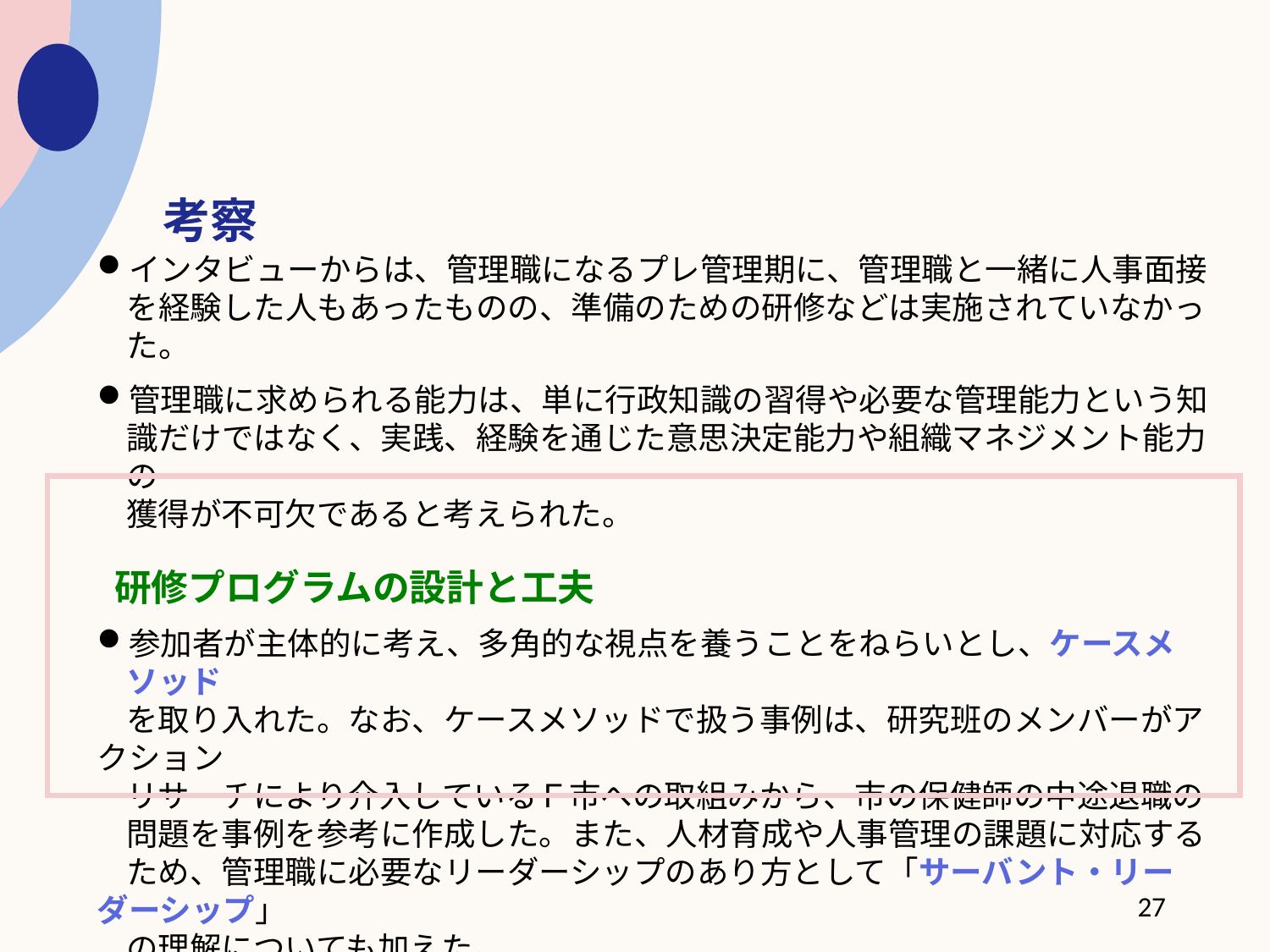

考察
インタビューからは、管理職になるプレ管理期に、管理職と一緒に人事面接を経験した人もあったものの、準備のための研修などは実施されていなかった。
管理職に求められる能力は、単に行政知識の習得や必要な管理能力という知識だけではなく、実践、経験を通じた意思決定能力や組織マネジメント能力の
   獲得が不可欠であると考えられた。
 研修プログラムの設計と工夫
参加者が主体的に考え、多角的な視点を養うことをねらいとし、ケースメソッド
   を取り入れた。なお、ケースメソッドで扱う事例は、研究班のメンバーがアクション
   リサーチにより介入しているＦ市への取組みから、市の保健師の中途退職の
   問題を事例を参考に作成した。また、人材育成や人事管理の課題に対応する
   ため、管理職に必要なリーダーシップのあり方として「サーバント・リーダーシップ」
   の理解についても加えた。

27